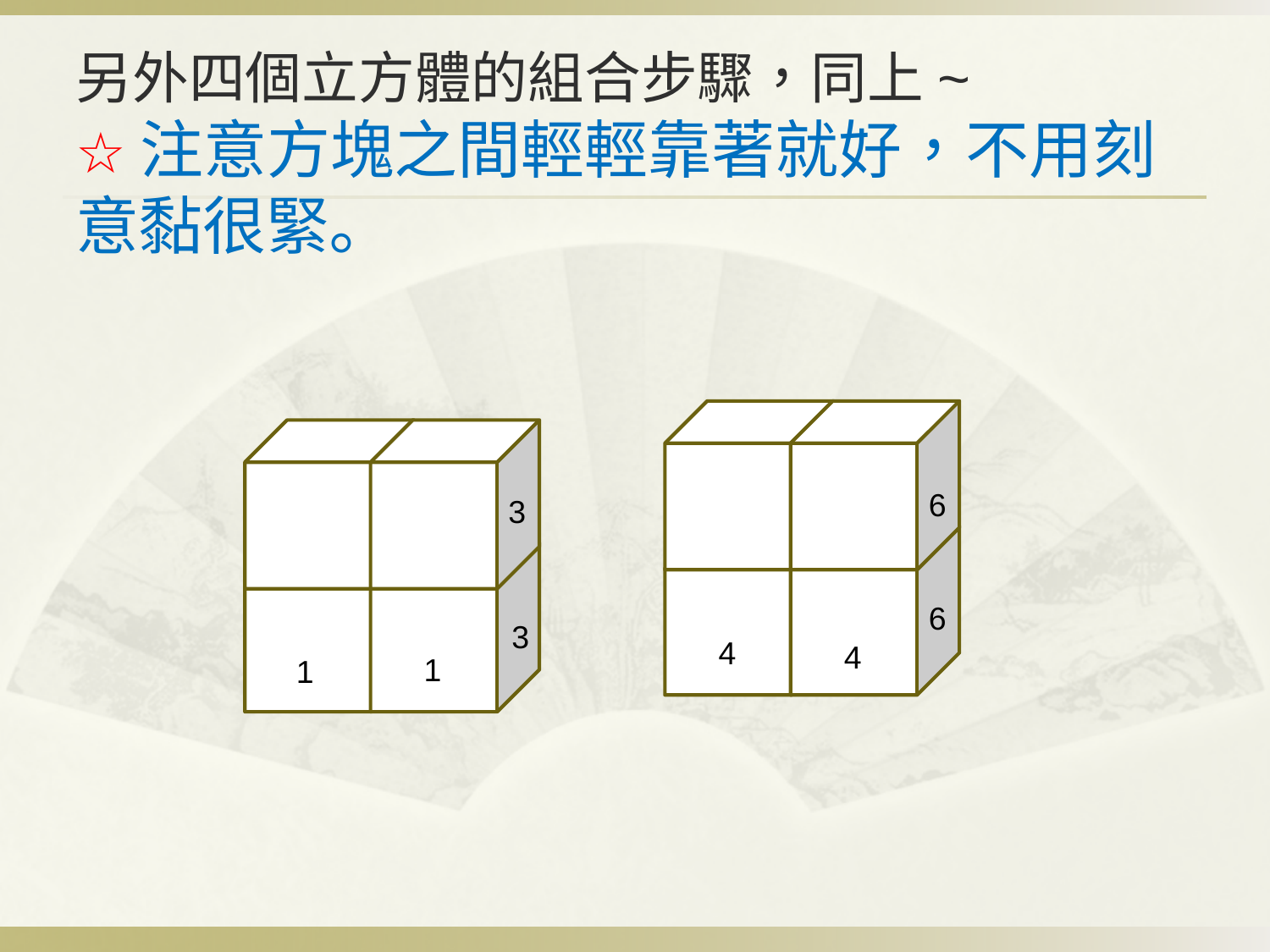

# 另外四個立方體的組合步驟，同上~ ☆注意方塊之間輕輕靠著就好，不用刻意黏很緊｡

6
3

6
3
4
4
1
1